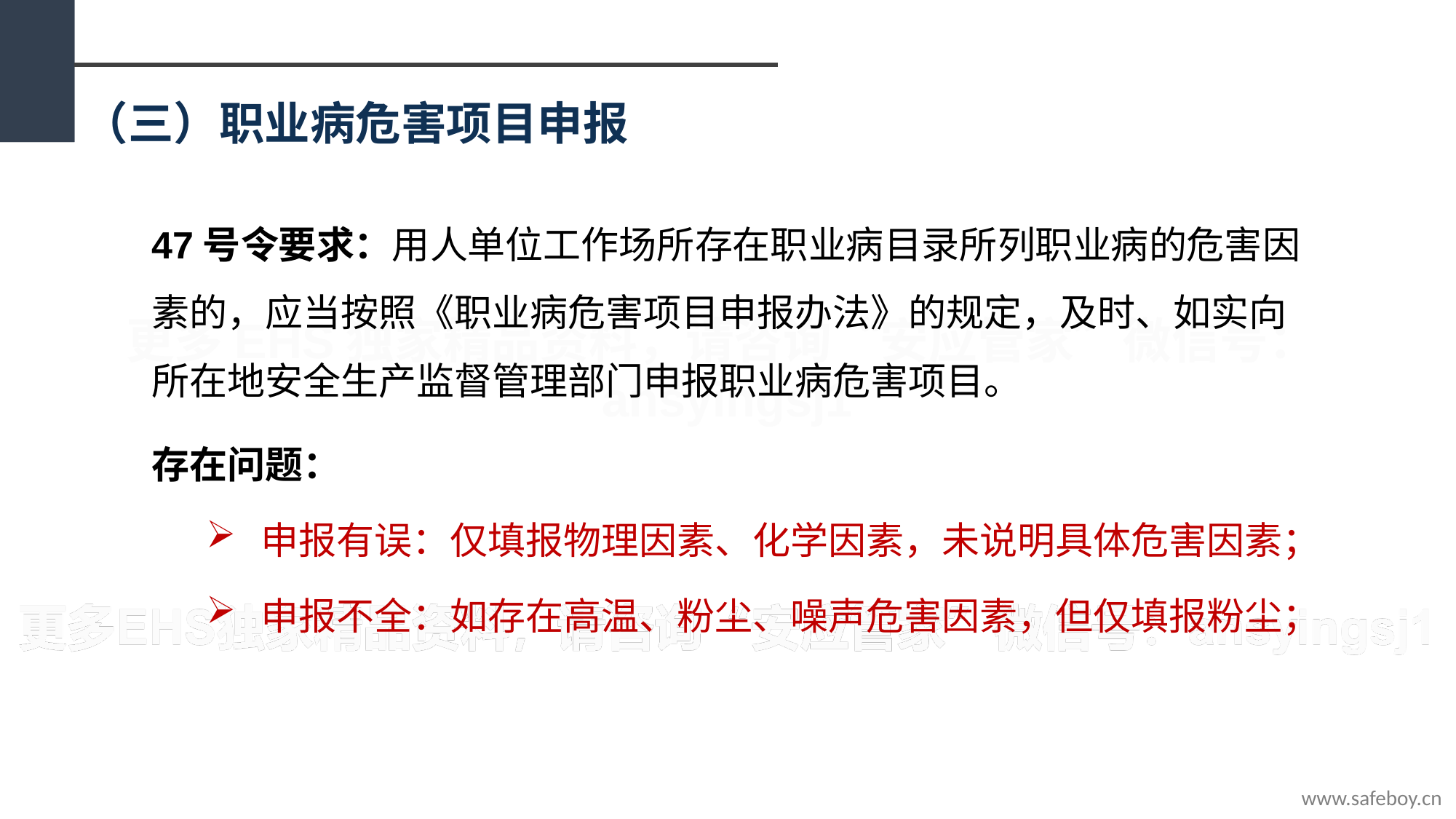

（三）职业病危害项目申报
47号令要求：用人单位工作场所存在职业病目录所列职业病的危害因素的，应当按照《职业病危害项目申报办法》的规定，及时、如实向所在地安全生产监督管理部门申报职业病危害项目。
存在问题：
申报有误：仅填报物理因素、化学因素，未说明具体危害因素；
申报不全：如存在高温、粉尘、噪声危害因素，但仅填报粉尘；